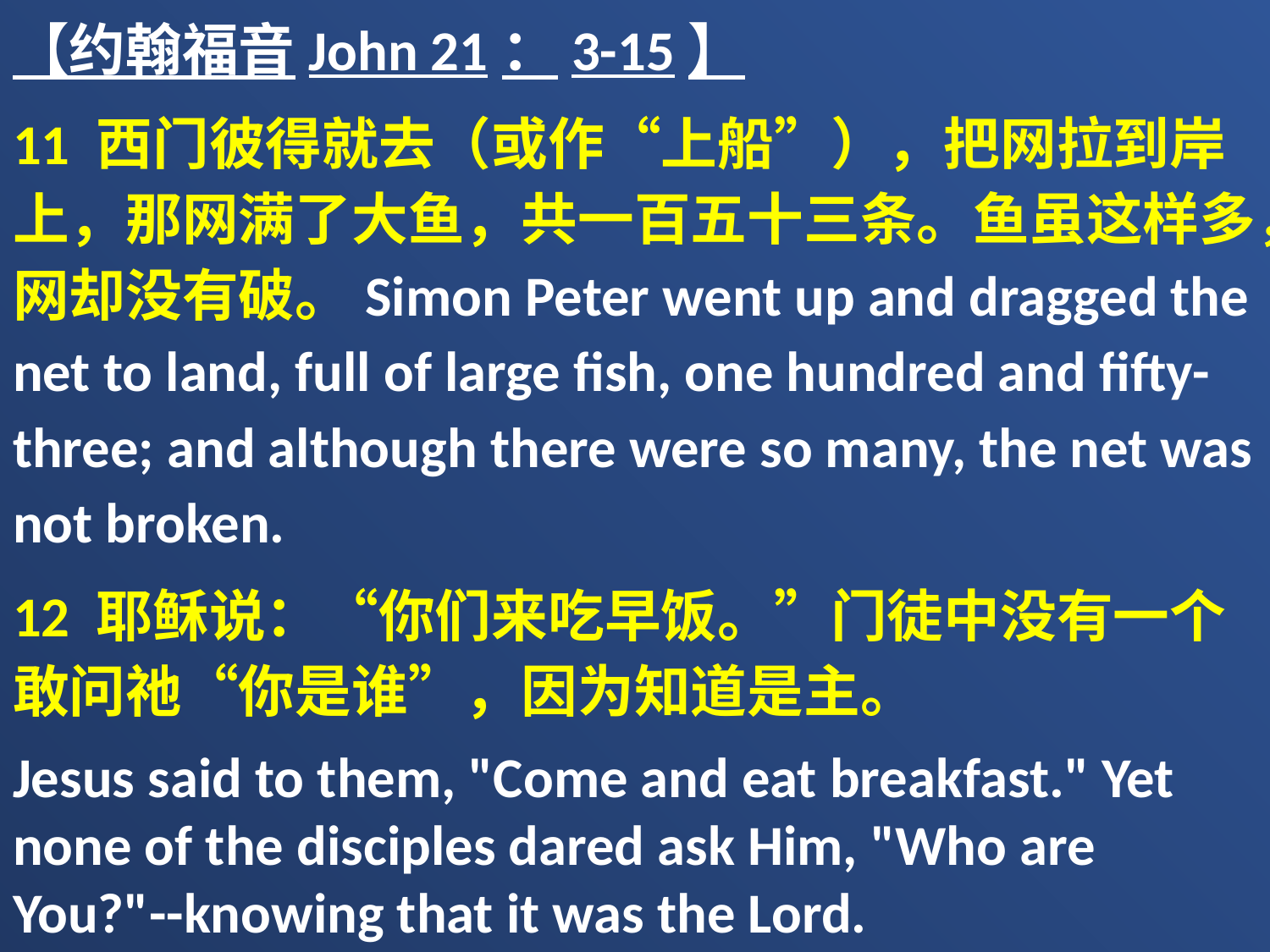

【约翰福音John 21：3-15】
11 西门彼得就去（或作“上船”），把网拉到岸上，那网满了大鱼，共一百五十三条。鱼虽这样多，网却没有破。Simon Peter went up and dragged the net to land, full of large fish, one hundred and fifty-three; and although there were so many, the net was not broken.
12 耶稣说：“你们来吃早饭。”门徒中没有一个敢问祂“你是谁”，因为知道是主。
Jesus said to them, "Come and eat breakfast." Yet none of the disciples dared ask Him, "Who are You?"--knowing that it was the Lord.